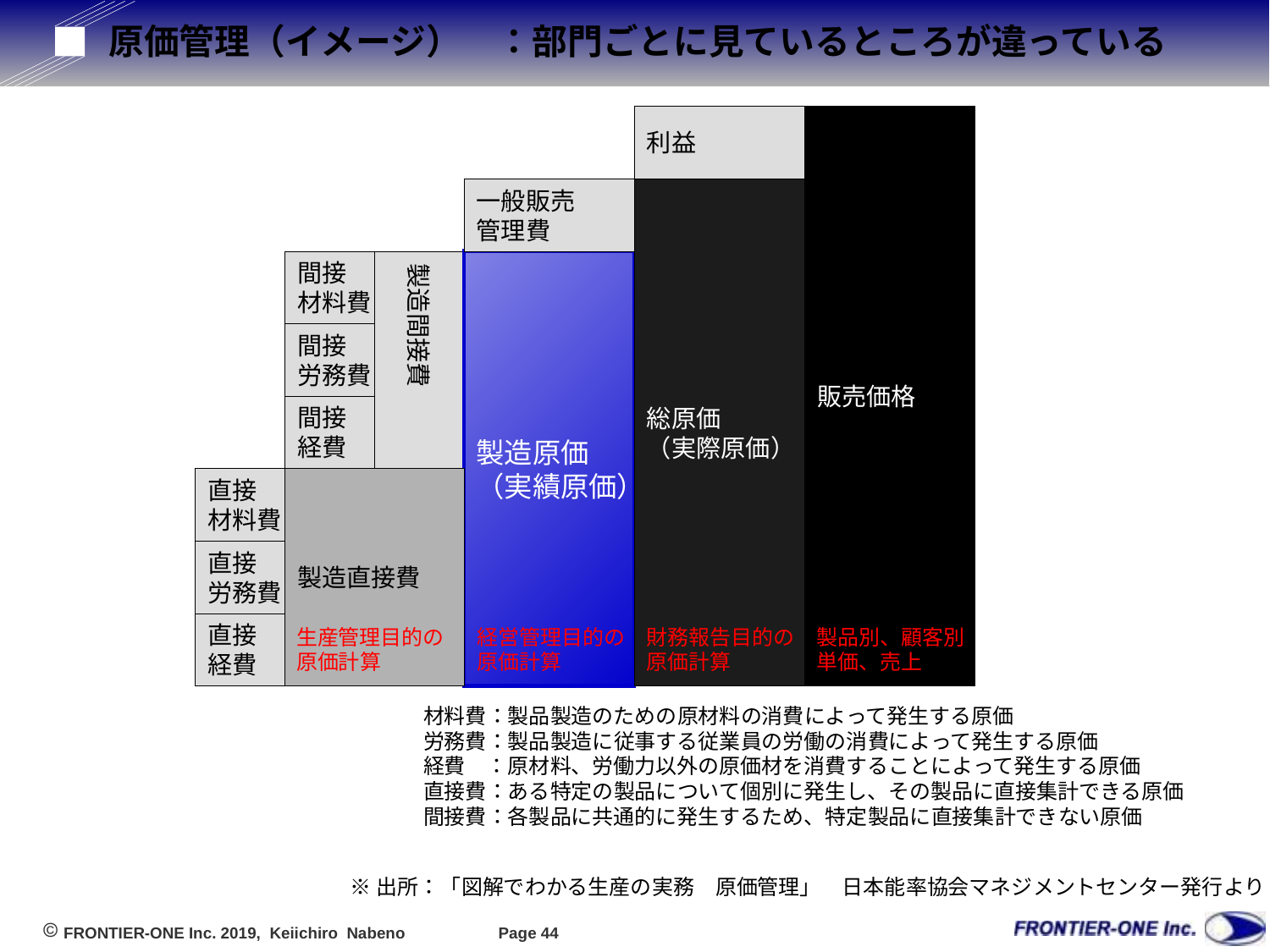

# 原価管理（イメージ）　：部門ごとに見ているところが違っている
利益
販売価格
一般販売
管理費
総原価
（実際原価）
間接
材料費
製造間接費
製造原価
（実績原価）
間接
労務費
間接
経費
直接
材料費
製造直接費
直接
労務費
直接
経費
生産管理目的の
原価計算
経営管理目的の
原価計算
財務報告目的の
原価計算
製品別、顧客別
単価、売上
材料費：製品製造のための原材料の消費によって発生する原価
労務費：製品製造に従事する従業員の労働の消費によって発生する原価
経費　：原材料、労働力以外の原価材を消費することによって発生する原価
直接費：ある特定の製品について個別に発生し、その製品に直接集計できる原価
間接費：各製品に共通的に発生するため、特定製品に直接集計できない原価
※出所：「図解でわかる生産の実務　原価管理」　日本能率協会マネジメントセンター発行より